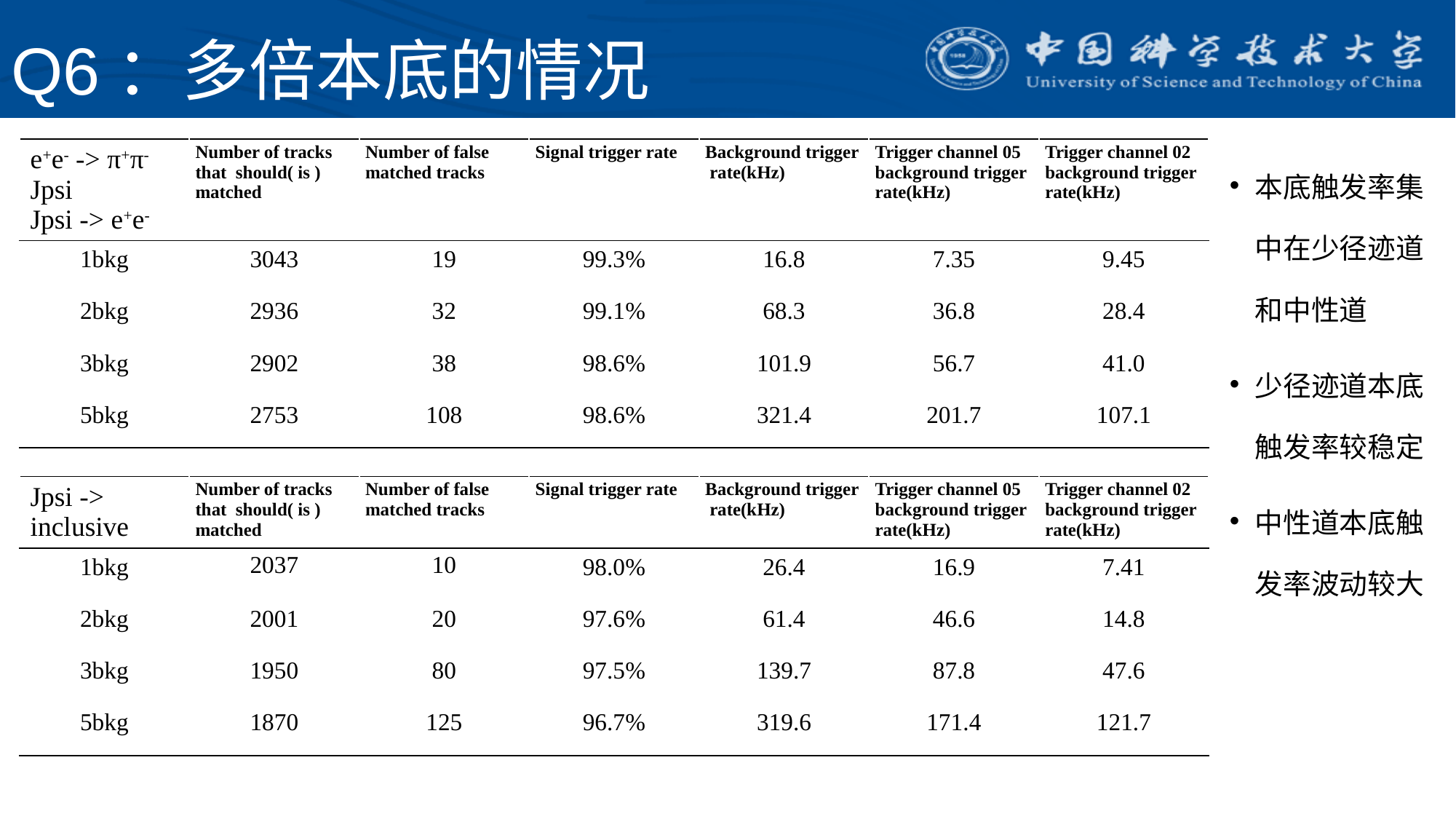

# Q6：多倍本底的情况
| e+e- -> π+π-Jpsi Jpsi -> e+e- | Number of tracks that should( is ) matched | Number of false matched tracks | Signal trigger rate | Background trigger rate(kHz) | Trigger channel 05 background trigger rate(kHz) | Trigger channel 02 background trigger rate(kHz) |
| --- | --- | --- | --- | --- | --- | --- |
| 1bkg | 3043 | 19 | 99.3% | 16.8 | 7.35 | 9.45 |
| 2bkg | 2936 | 32 | 99.1% | 68.3 | 36.8 | 28.4 |
| 3bkg | 2902 | 38 | 98.6% | 101.9 | 56.7 | 41.0 |
| 5bkg | 2753 | 108 | 98.6% | 321.4 | 201.7 | 107.1 |
本底触发率集中在少径迹道和中性道
少径迹道本底触发率较稳定
中性道本底触发率波动较大
| Jpsi -> inclusive | Number of tracks that should( is ) matched | Number of false matched tracks | Signal trigger rate | Background trigger rate(kHz) | Trigger channel 05 background trigger rate(kHz) | Trigger channel 02 background trigger rate(kHz) |
| --- | --- | --- | --- | --- | --- | --- |
| 1bkg | 2037 | 10 | 98.0% | 26.4 | 16.9 | 7.41 |
| 2bkg | 2001 | 20 | 97.6% | 61.4 | 46.6 | 14.8 |
| 3bkg | 1950 | 80 | 97.5% | 139.7 | 87.8 | 47.6 |
| 5bkg | 1870 | 125 | 96.7% | 319.6 | 171.4 | 121.7 |